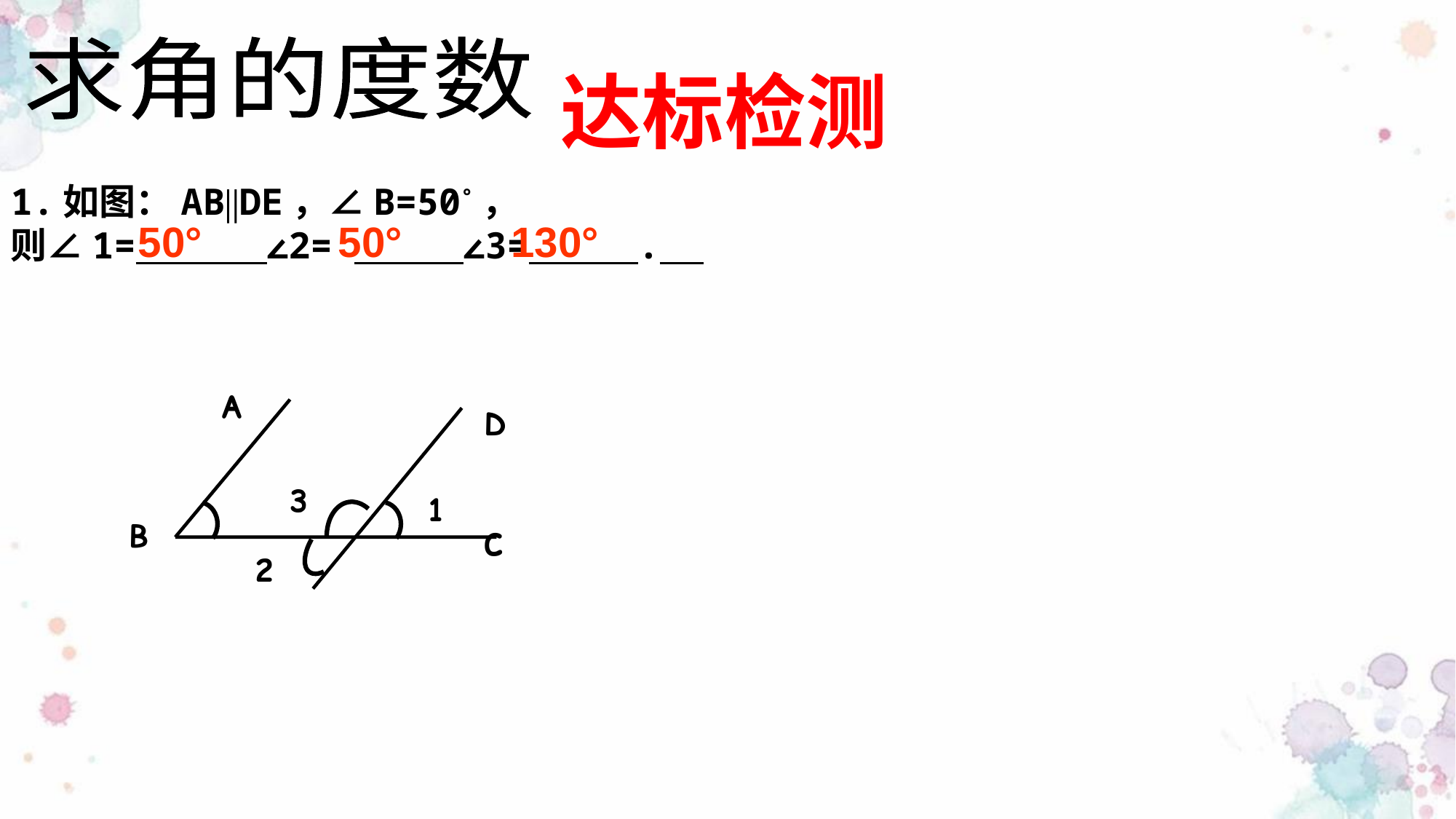

求角的度数
  达标检测
1.如图：AB∥DE，∠B=50°，
则∠1=      ∠2=      ∠3=     .
50°
50°
130°
A

D

3
1

B
C

2